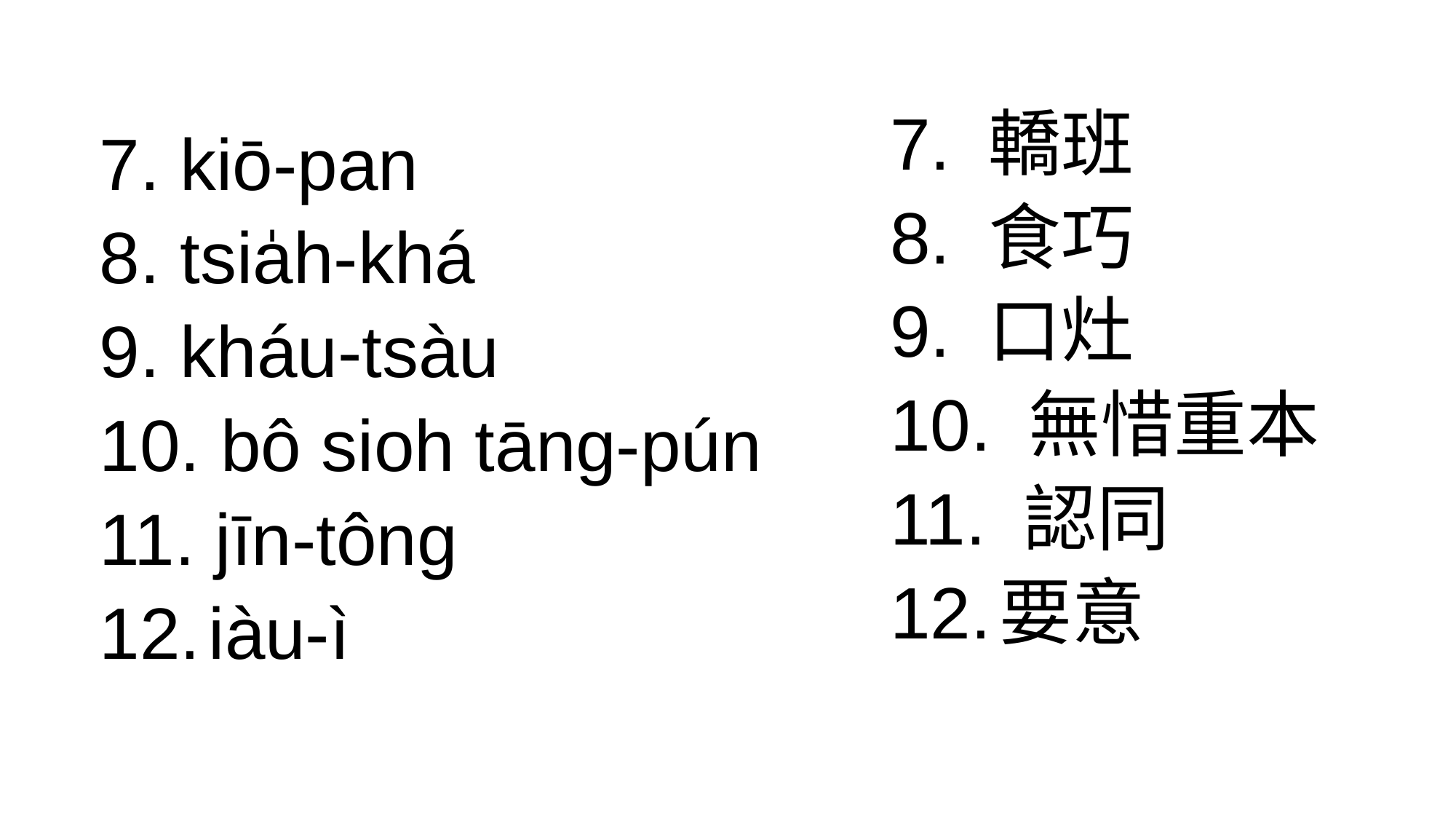

7. 轎班
8. 食巧
9. 口灶
10. 無惜重本
11. 認同
12.	要意
7. kiō-pan
8. tsia̍h-khá
9. kháu-tsàu
10. bô sioh tāng-pún
11. jīn-tông
12.	iàu-ì